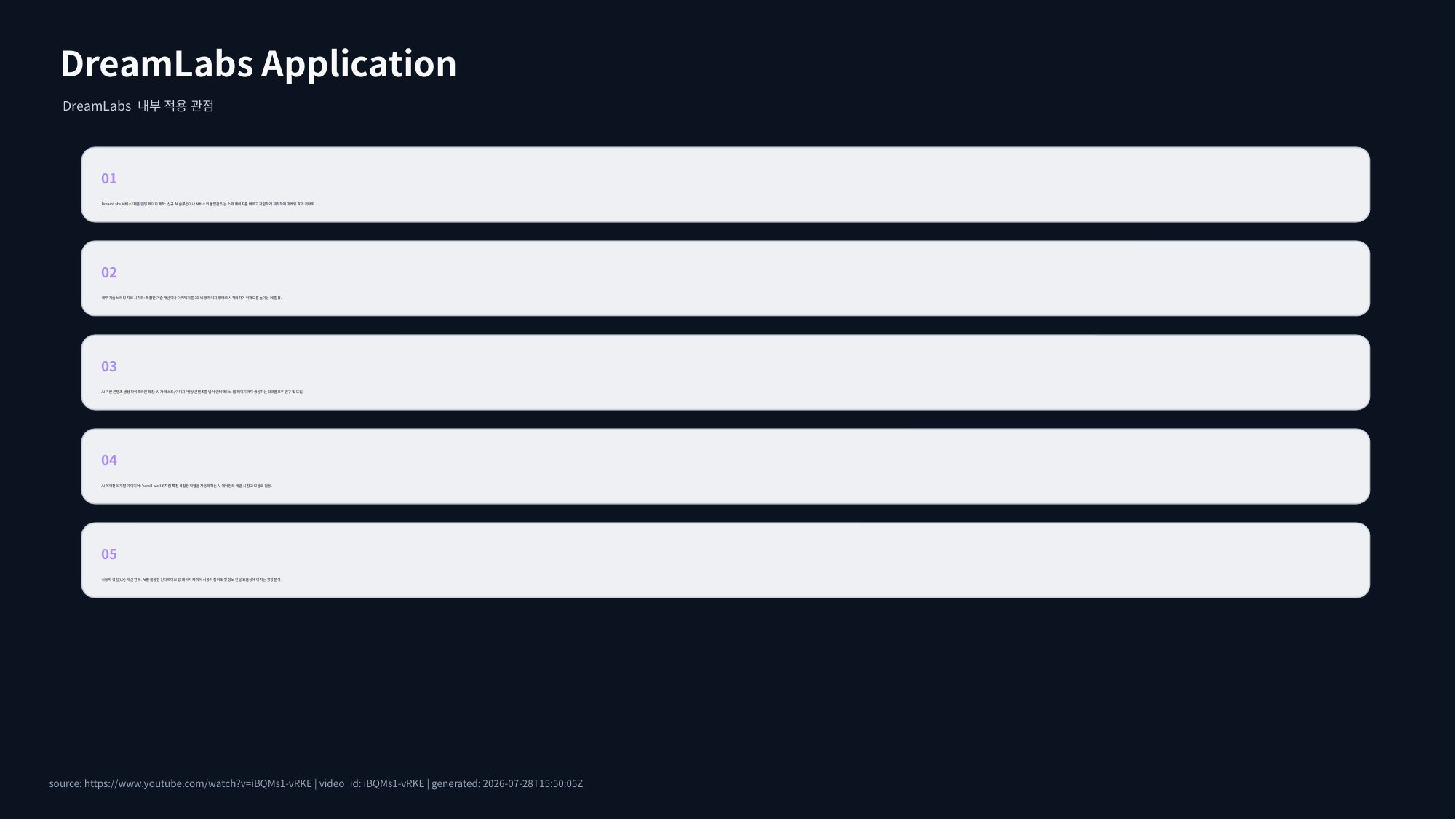

DreamLabs Application
DreamLabs 내부 적용 관점

01
DreamLabs 서비스/제품 랜딩 페이지 제작: 신규 AI 솔루션이나 서비스의 몰입감 있는 소개 페이지를 빠르고 저렴하게 제작하여 마케팅 효과 극대화.

02
내부 기술 브리핑 자료 시각화: 복잡한 기술 개념이나 아키텍처를 3D 비행 페이지 형태로 시각화하여 이해도를 높이는 데 활용.

03
AI 기반 콘텐츠 생성 파이프라인 확장: AI가 텍스트/이미지/영상 콘텐츠를 넘어 인터랙티브 웹 페이지까지 생성하는 워크플로우 연구 및 도입.

04
AI 에이전트 개발 아이디어: 'scroll-world'처럼 특정 복잡한 작업을 자동화하는 AI 에이전트 개발 시 참고 모델로 활용.

05
사용자 경험(UX) 개선 연구: AI를 활용한 인터랙티브 웹 페이지 제작이 사용자 참여도 및 정보 전달 효율성에 미치는 영향 분석.
source: https://www.youtube.com/watch?v=iBQMs1-vRKE | video_id: iBQMs1-vRKE | generated: 2026-07-28T15:50:05Z